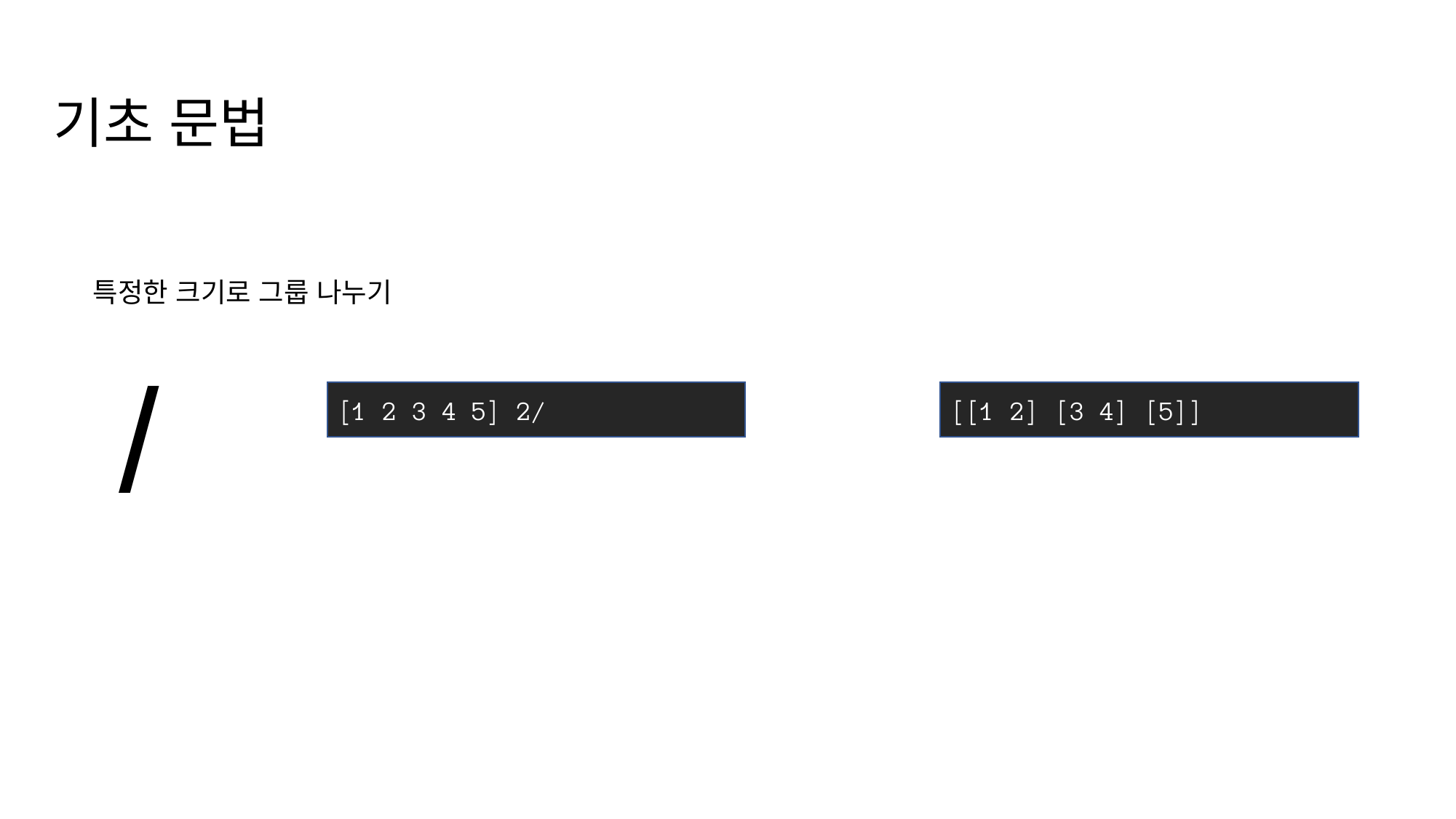

기초 문법
/
특정한 크기로 그룹 나누기
[1 2 3 4 5] 2/
[[1 2] [3 4] [5]]